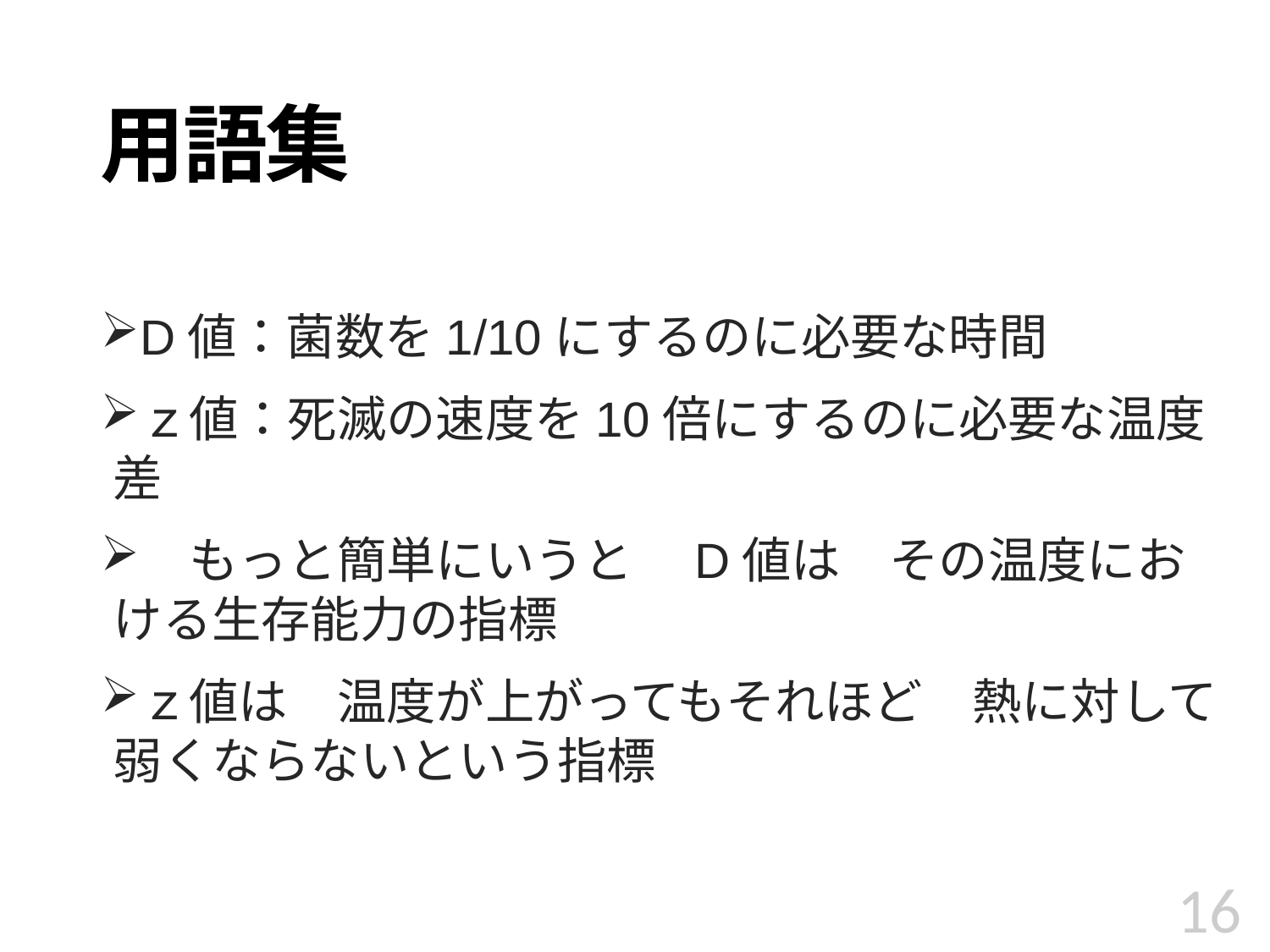

# 用語集
D値：菌数を1/10にするのに必要な時間
ｚ値：死滅の速度を10倍にするのに必要な温度差
　もっと簡単にいうと　D値は　その温度における生存能力の指標
ｚ値は　温度が上がってもそれほど　熱に対して弱くならないという指標
16